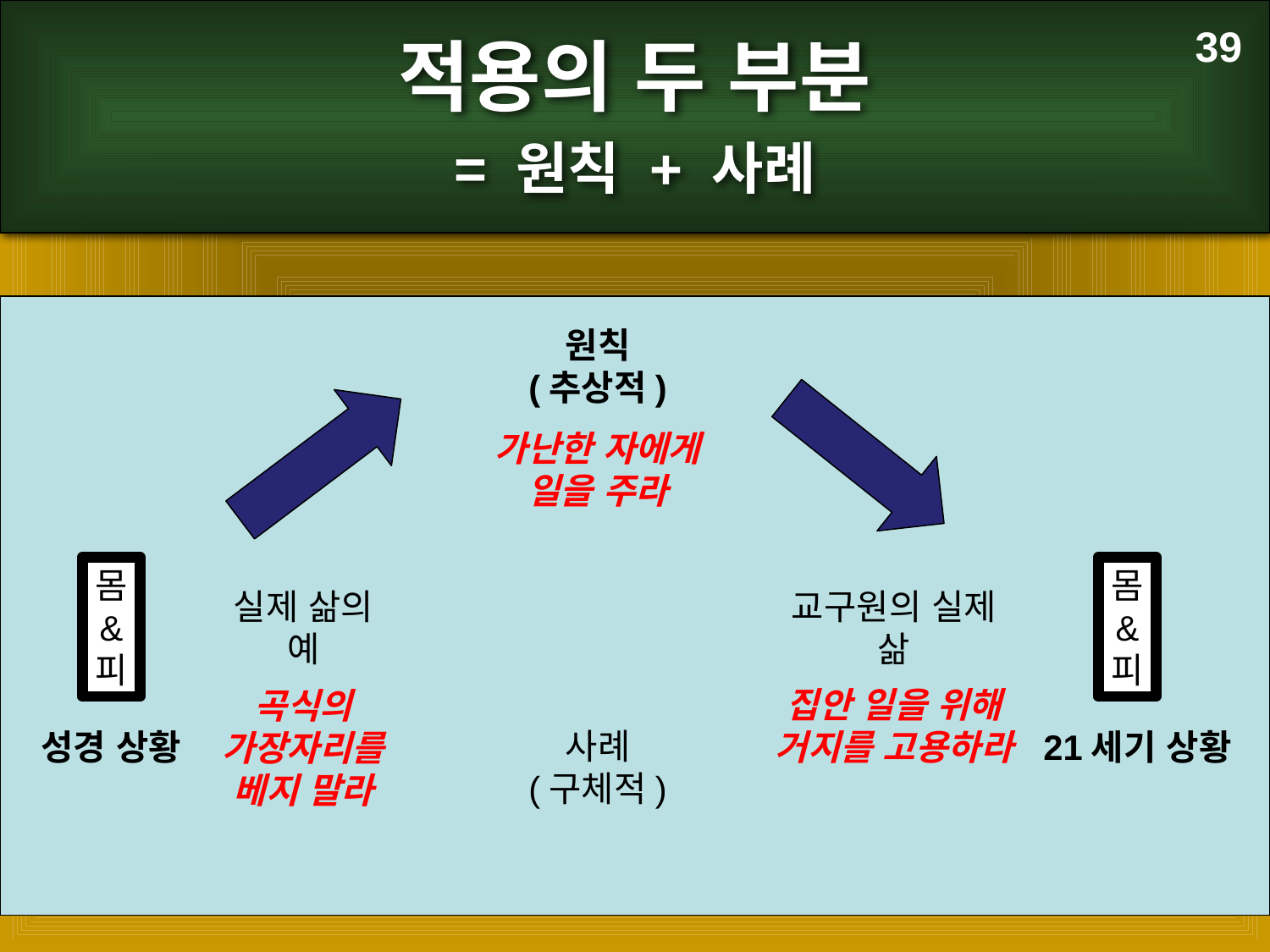

39
적용의 두 부분
= 원칙 + 사례

원칙
(추상적)

가난한 자에게 일을 주라
몸
&
피
몸
&
피
실제 삶의 예
교구원의 실제 삶
곡식의 가장자리를 베지 말라
집안 일을 위해 거지를 고용하라
사례
(구체적)
21세기 상황
성경 상황